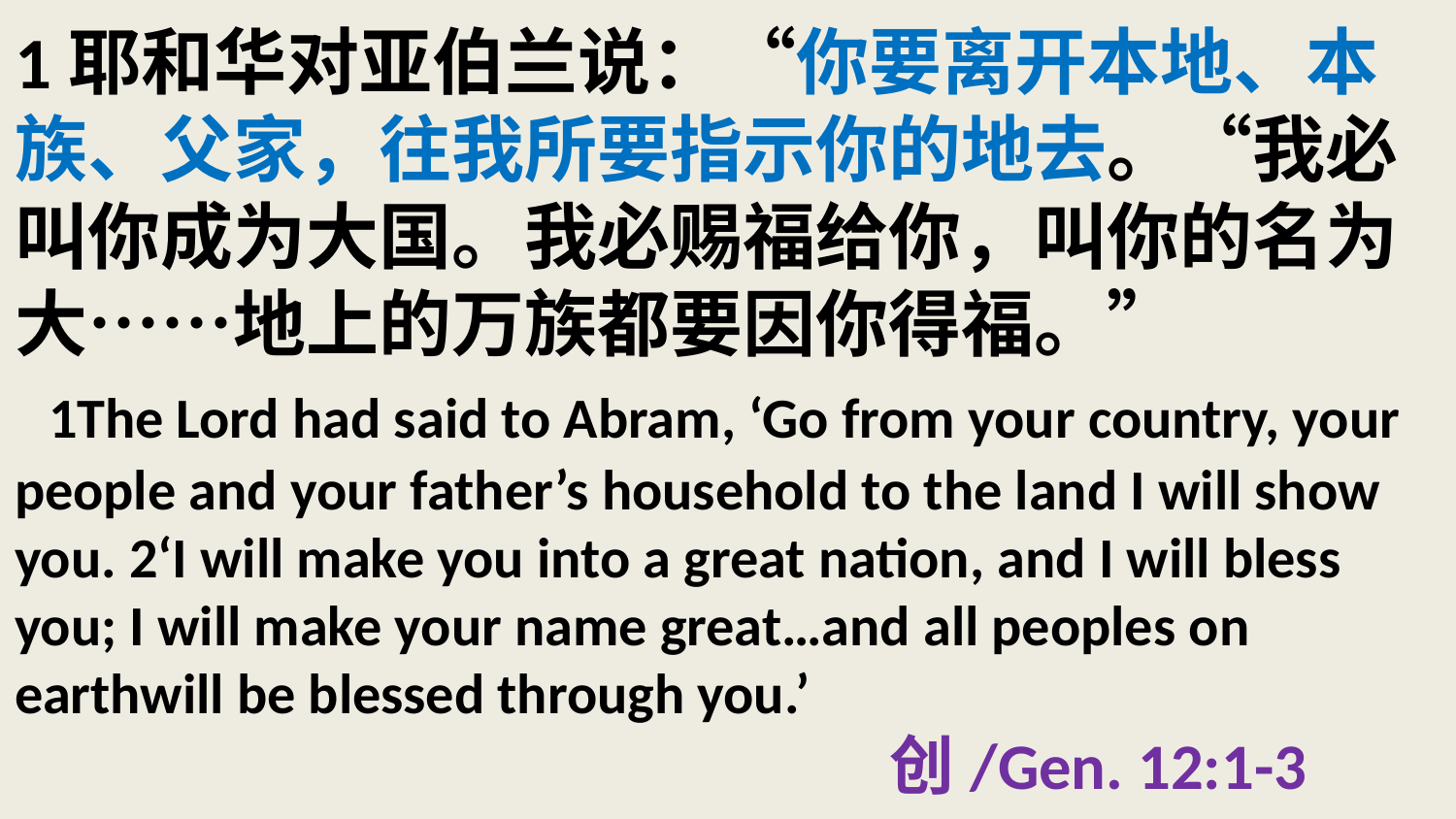

# 1耶和华对亚伯兰说：“你要离开本地、本族、父家，往我所要指示你的地去。“我必叫你成为大国。我必赐福给你，叫你的名为大……地上的万族都要因你得福。” 1The Lord had said to Abram, ‘Go from your country, your people and your father’s household to the land I will show you. 2‘I will make you into a great nation, and I will bless you; I will make your name great…and all peoples on earthwill be blessed through you.’ 创/Gen. 12:1-3